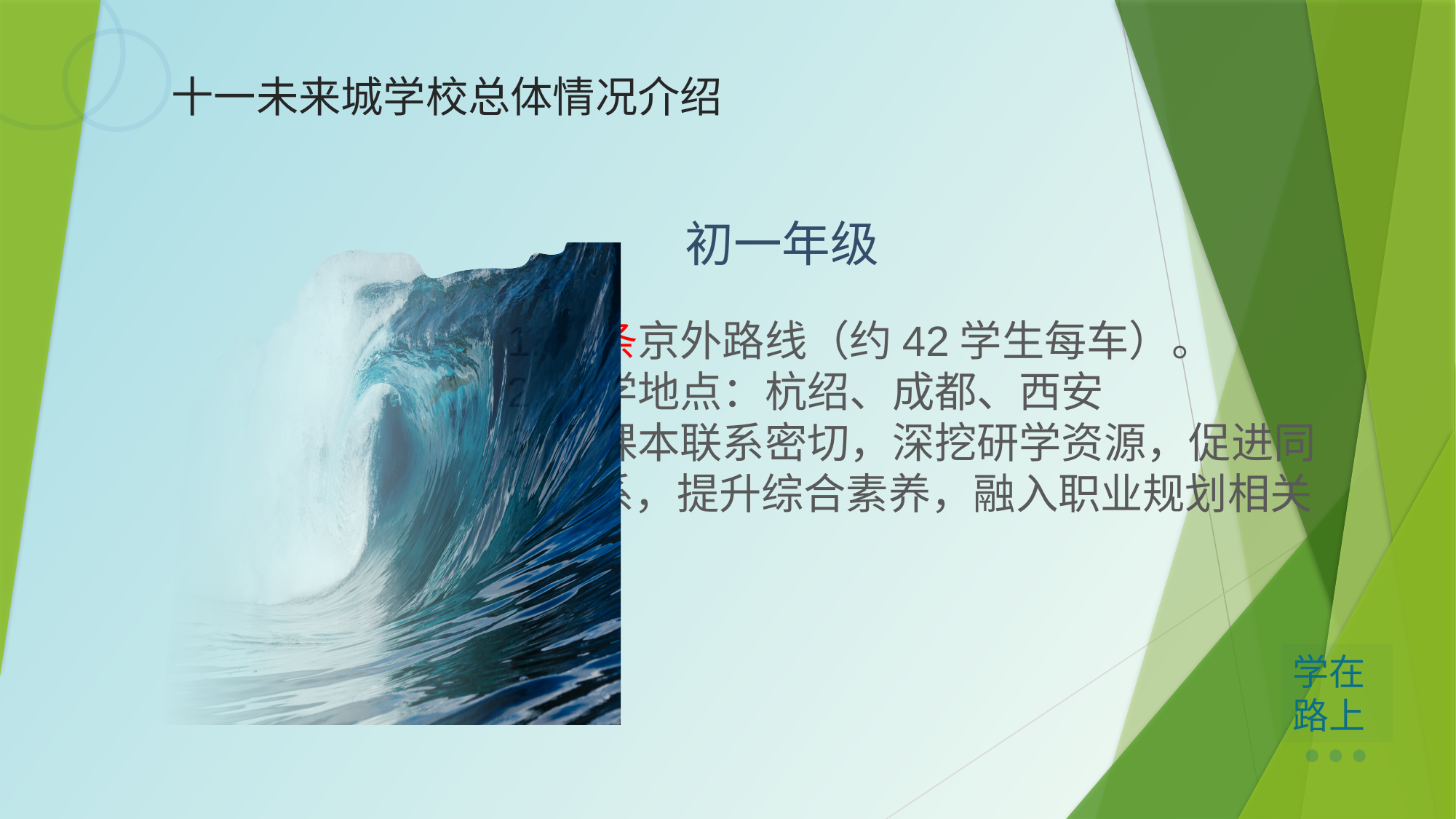

十一未来城学校总体情况介绍
初一年级

1.三条京外路线（约42学生每车）。
2.研学地点：杭绍、成都、西安
3.与课本联系密切，深挖研学资源，促进同伴关系，提升综合素养，融入职业规划相关内容。
学在路上